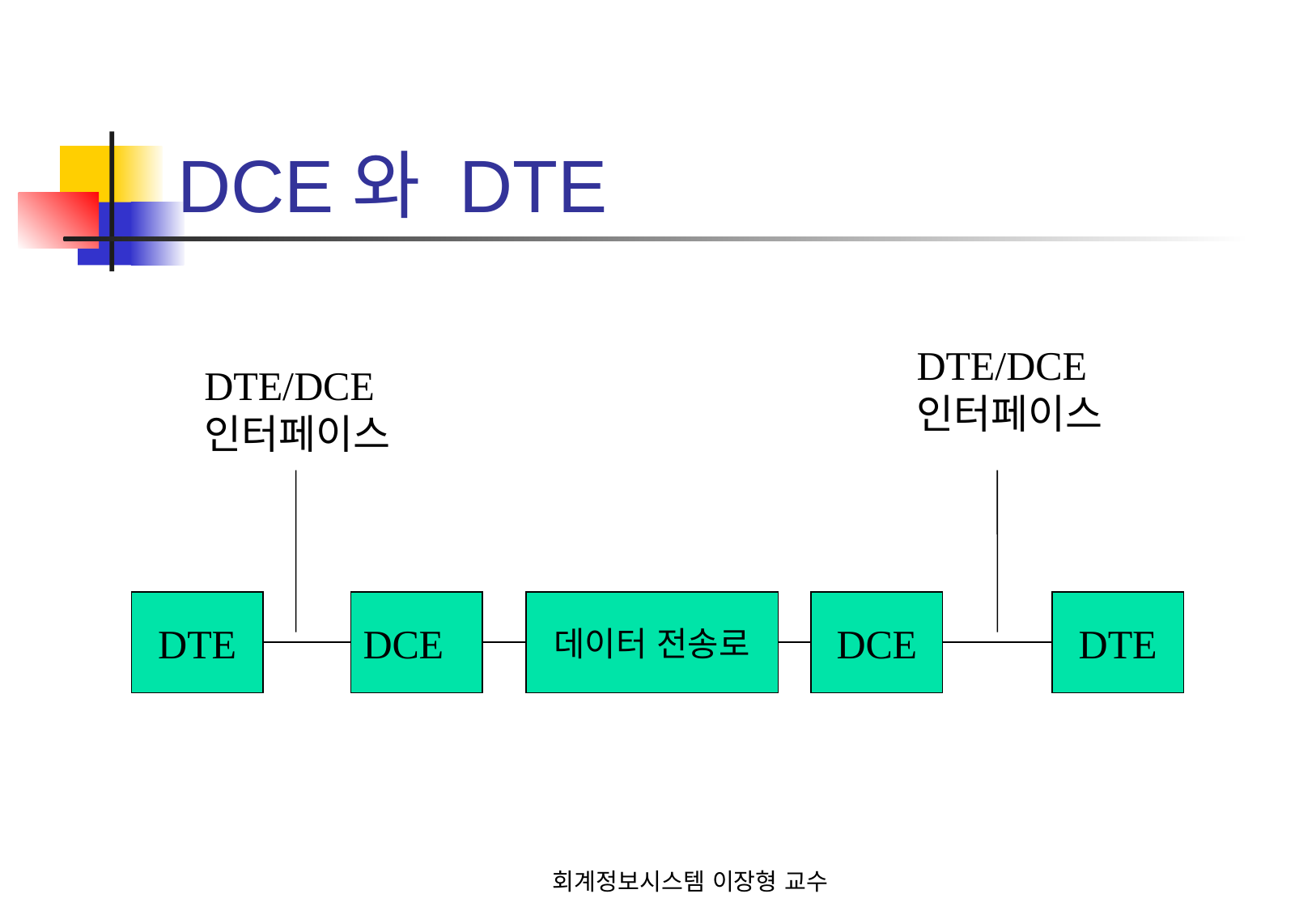

# DCE와 DTE
DTE/DCE
인터페이스
DTE/DCE
인터페이스

DTE

데이터 전송로
DCE
DTE
DCE
회계정보시스템 이장형 교수